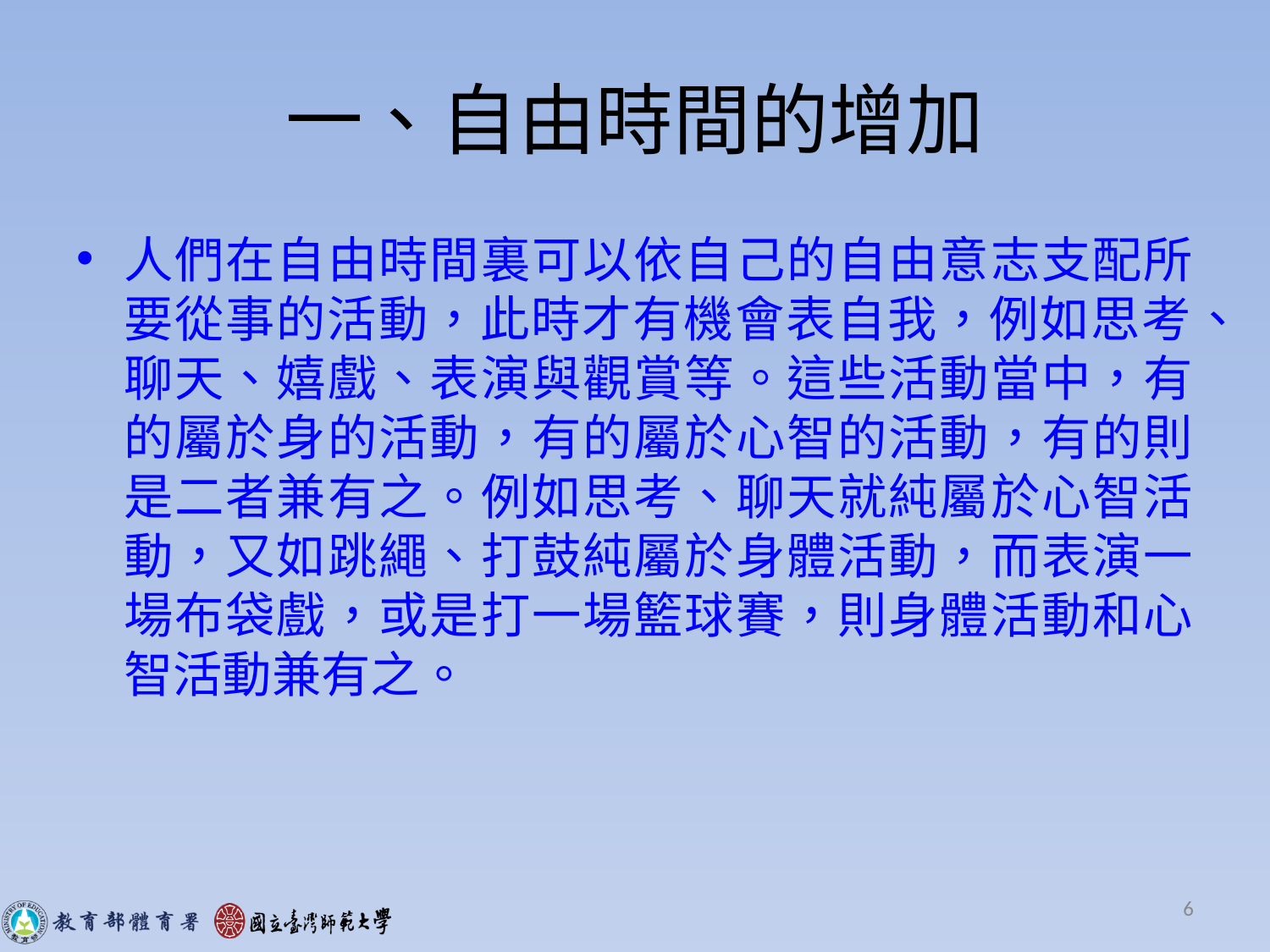

# 一、自由時間的增加
人們在自由時間裏可以依自己的自由意志支配所要從事的活動，此時才有機會表自我，例如思考、聊天、嬉戲、表演與觀賞等。這些活動當中，有的屬於身的活動，有的屬於心智的活動，有的則是二者兼有之。例如思考、聊天就純屬於心智活動，又如跳繩、打鼓純屬於身體活動，而表演一場布袋戲，或是打一場籃球賽，則身體活動和心智活動兼有之。
6